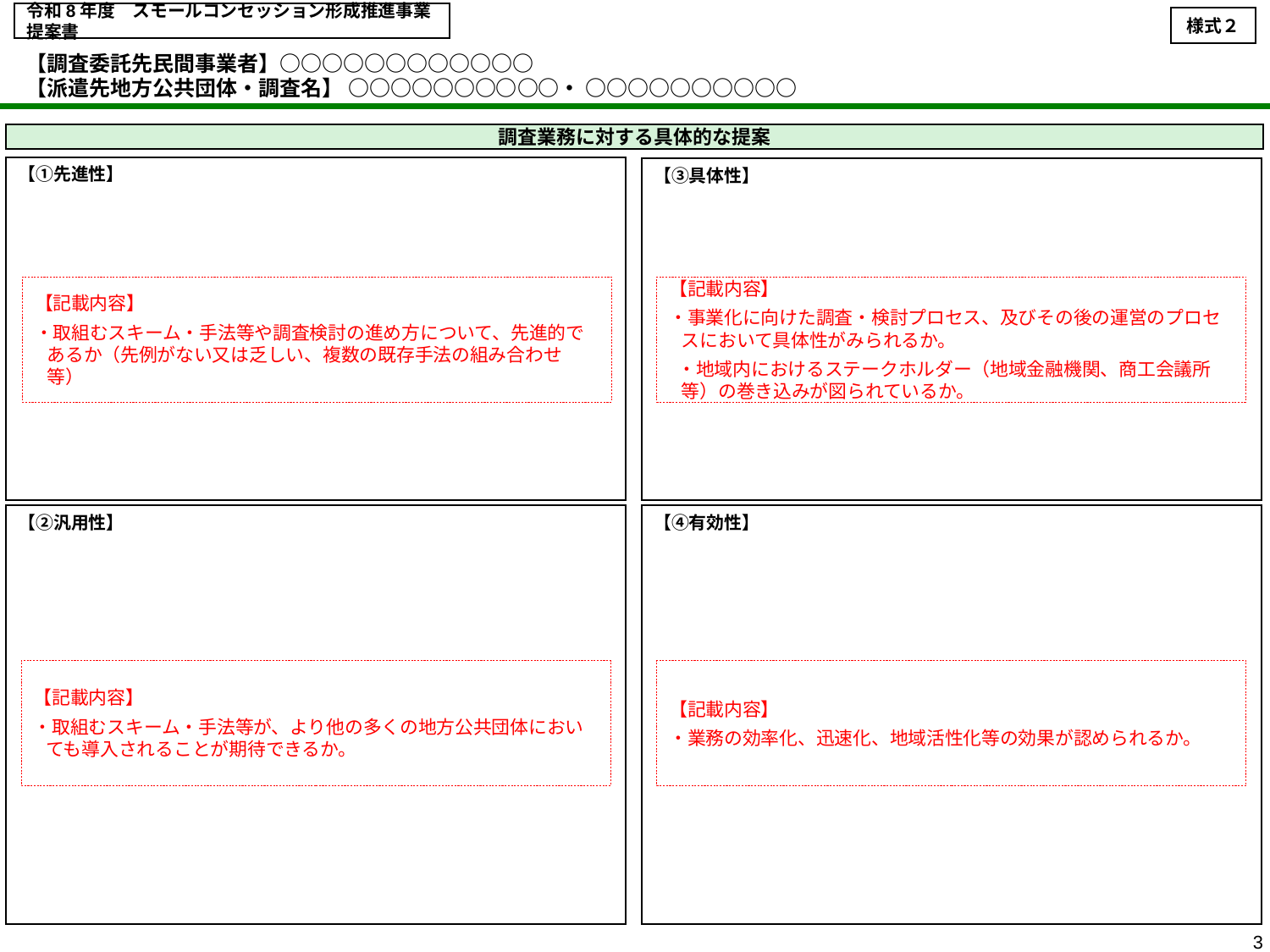

令和8年度　スモールコンセッション形成推進事業 提案書
様式２
【調査委託先民間事業者】○○○○○○○○○○○○
【派遣先地方公共団体・調査名】 ○○○○○○○○○○・ ○○○○○○○○○○
調査業務に対する具体的な提案

【①先進性】
【③具体性】
【記載内容】
・取組むスキーム・手法等や調査検討の進め方について、先進的であるか（先例がない又は乏しい、複数の既存手法の組み合わせ等）
【記載内容】
・事業化に向けた調査・検討プロセス、及びその後の運営のプロセスにおいて具体性がみられるか。
 ・地域内におけるステークホルダー（地域金融機関、商工会議所等）の巻き込みが図られているか。
【②汎用性】
【④有効性】
【記載内容】
・取組むスキーム・手法等が、より他の多くの地方公共団体においても導入されることが期待できるか。
【記載内容】
・業務の効率化、迅速化、地域活性化等の効果が認められるか。
3